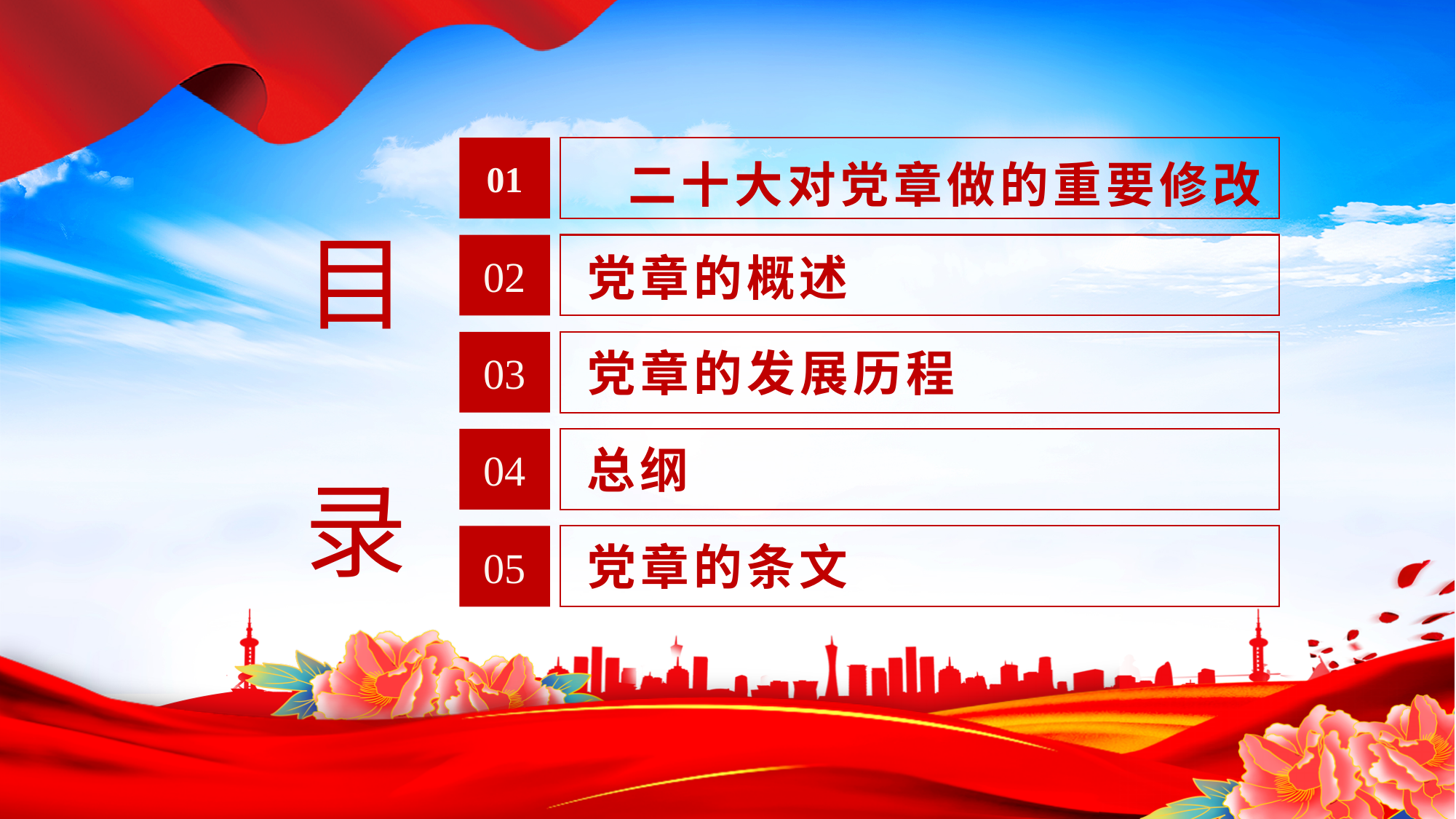

01

二十大对党章做的重要修改
目
录
02

党章的概述
03

党章的发展历程
04

总纲
05

党章的条文